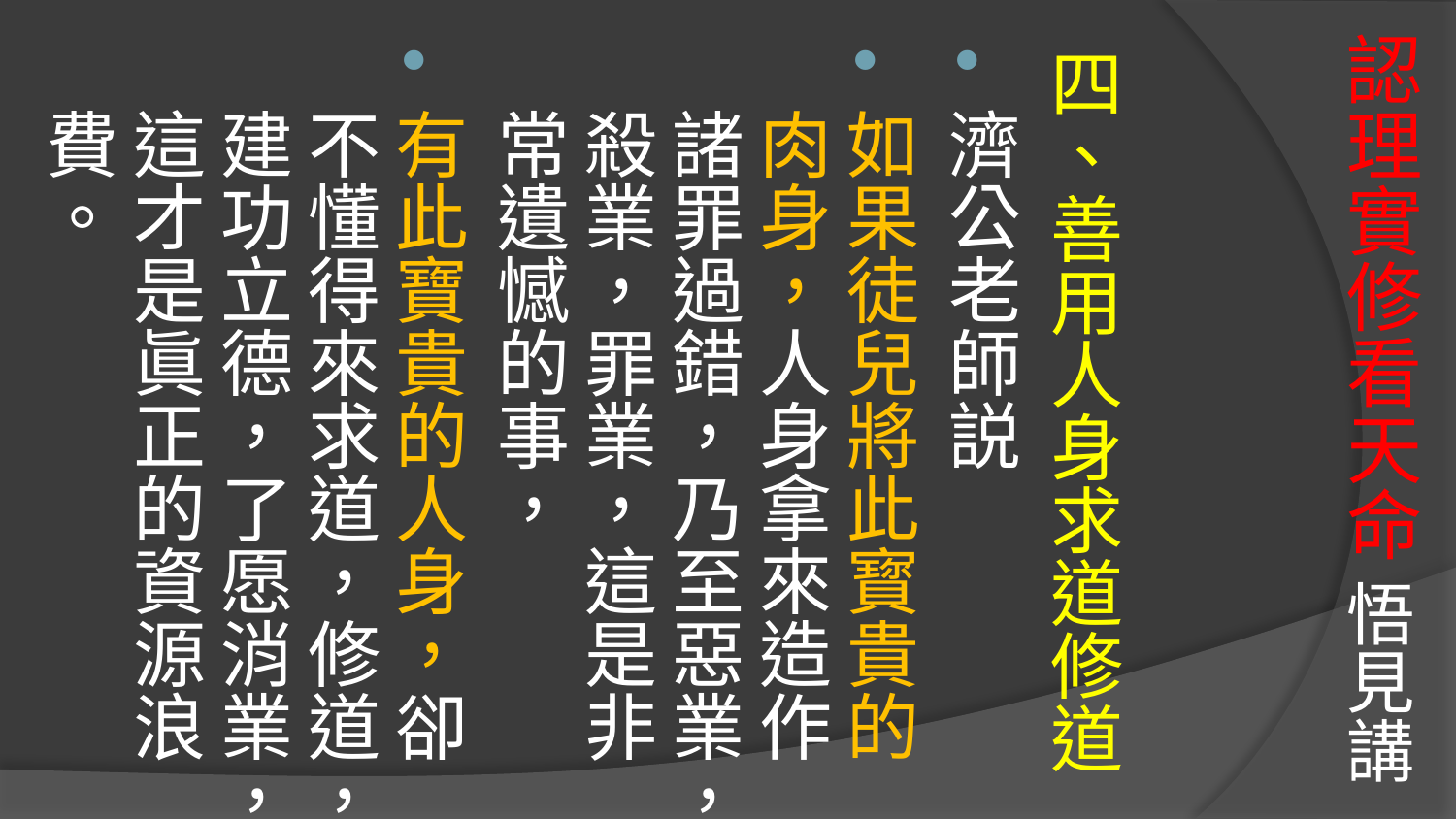

# 認理實修看天命 悟見講
四、善用人身求道修道
濟公老師説
如果徒兒將此寳貴的肉身，人身拿來造作諸罪過錯，乃至惡業，殺業，罪業，這是非常遺憾的事，
有此寶貴的人身，卻不懂得來求道，修道，建功立德，了愿消業，這才是眞正的資源浪費。